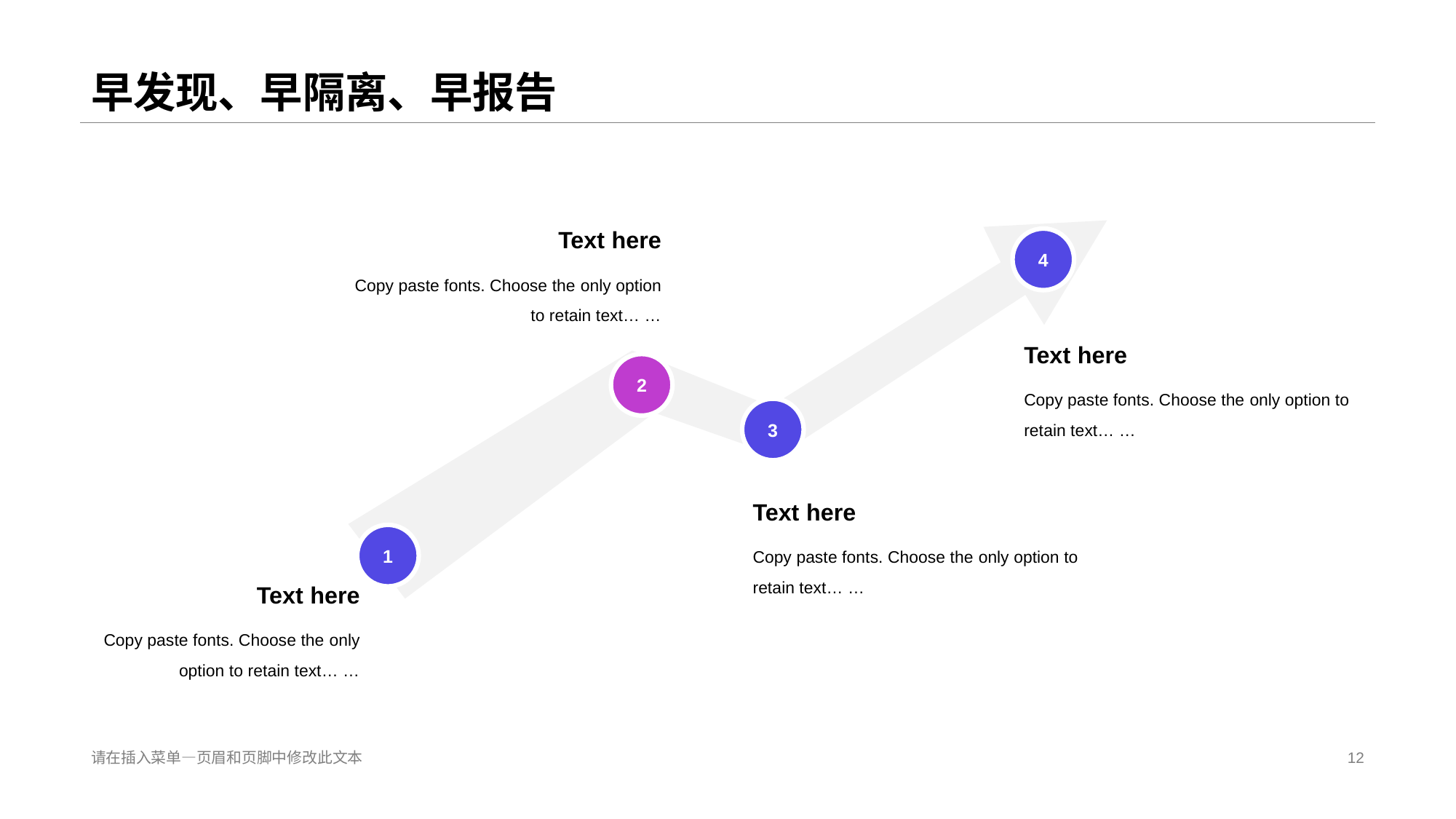

# 早发现、早隔离、早报告
Text  here
Copy paste fonts. Choose the  only option to retain text… …

4
Text  here
Copy paste fonts. Choose the  only option to retain text… …
2
3
Text  here
Copy paste fonts. Choose the  only option to retain text… …
1
Text  here
Copy paste fonts. Choose the  only option to retain text… …
请在插入菜单—页眉和页脚中修改此文本
12